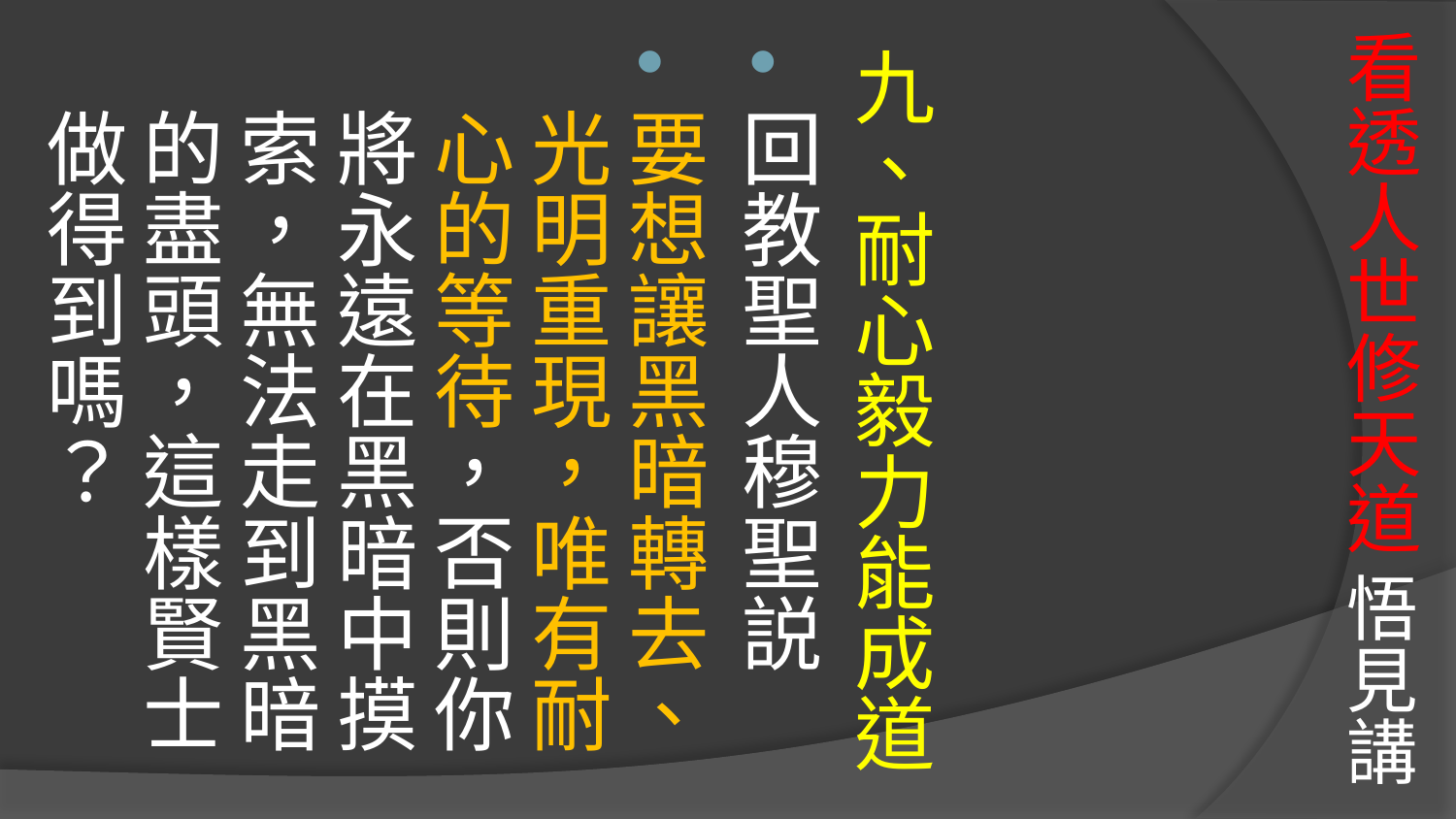

# 看透人世修天道 悟見講
九、耐心毅力能成道
回教聖人穆聖説
要想讓黑暗轉去、光明重現，唯有耐心的等待，否則你將永遠在黑暗中摸索，無法走到黑暗的盡頭，這樣賢士做得到嗎？